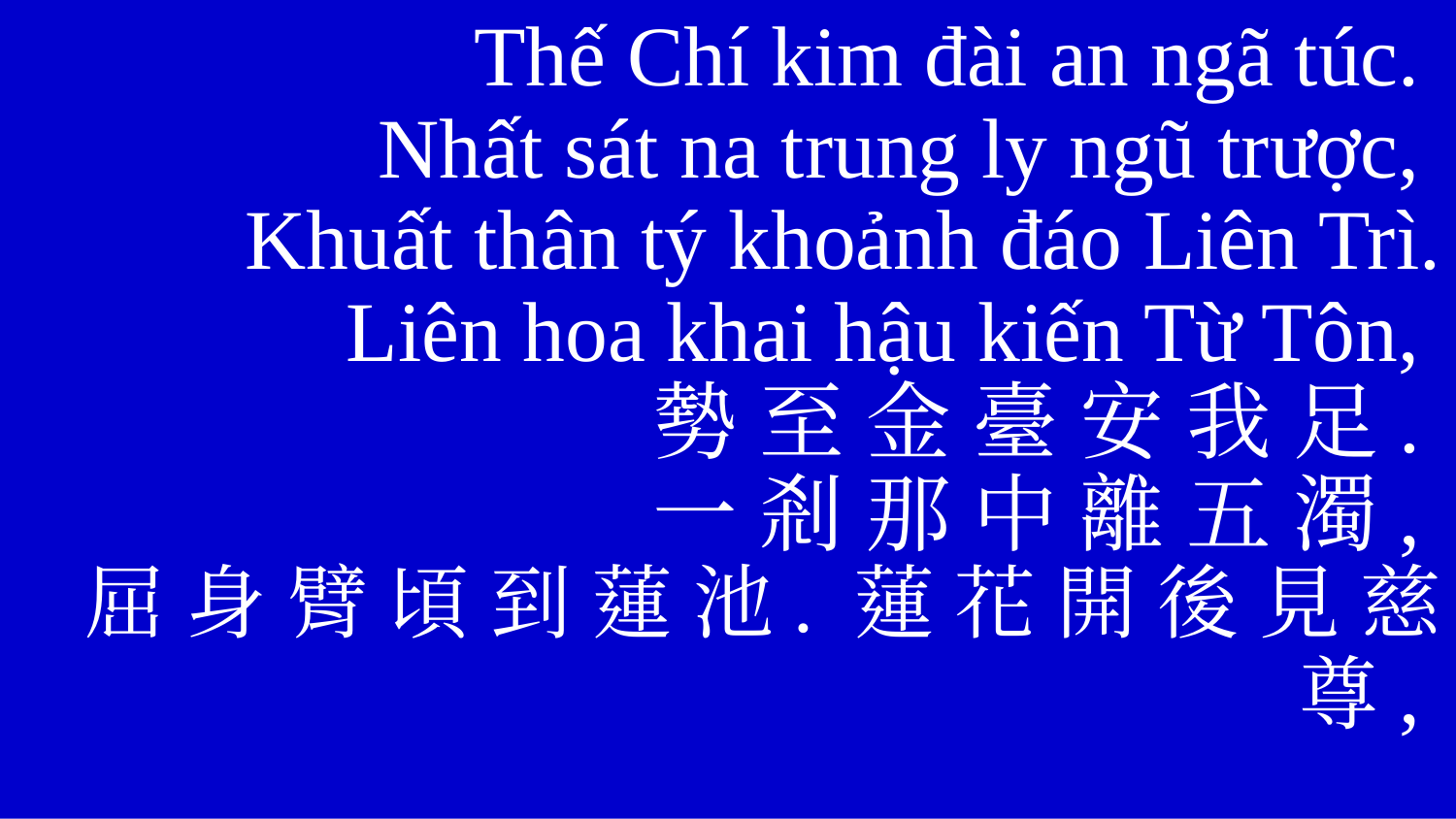

Thế Chí kim đài an ngã túc.
Nhất sát na trung ly ngũ trược,
Khuất thân tý khoảnh đáo Liên Trì.
Liên hoa khai hậu kiến Từ Tôn,
勢 至 金 臺 安 我 足.
一 剎 那 中 離 五 濁,
屈 身 臂 頃 到 蓮 池. 蓮 花 開 後 見 慈 尊,